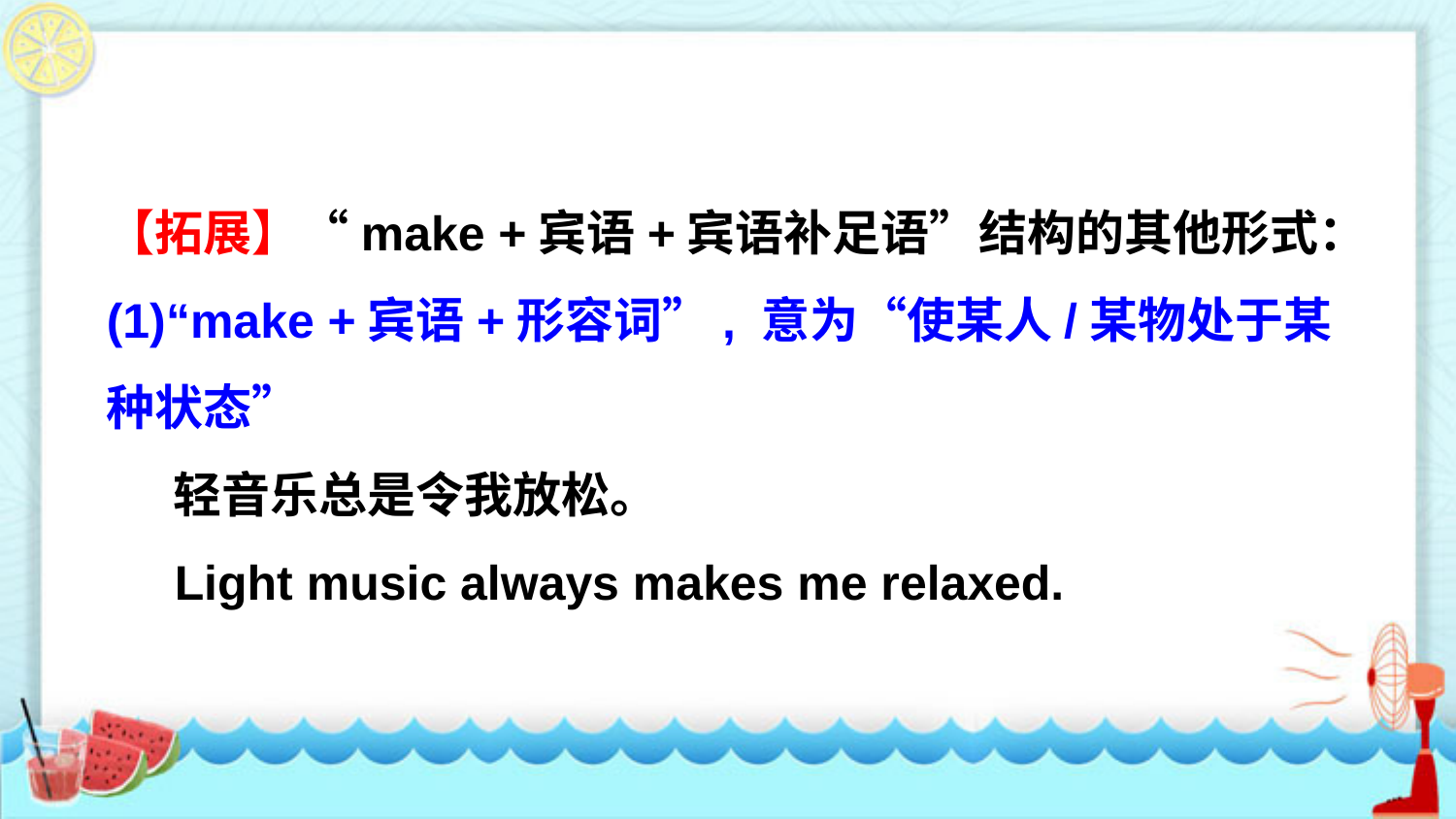

【拓展】“make +宾语+宾语补足语”结构的其他形式：
(1)“make +宾语+形容词”, 意为“使某人/某物处于某种状态”
     轻音乐总是令我放松。
     Light music always makes me relaxed.